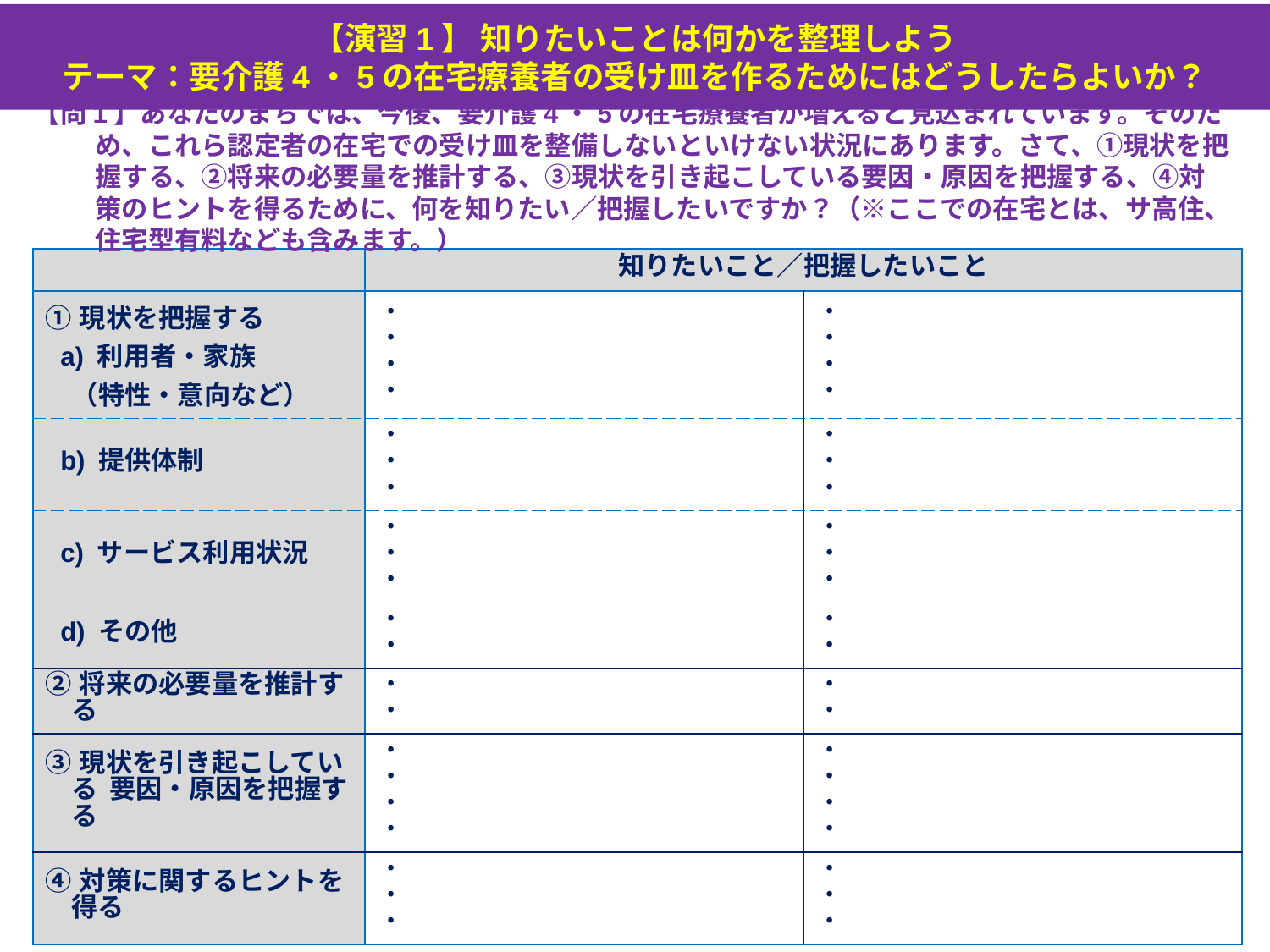

【演習1】 知りたいことは何かを整理しよう
テーマ：要介護4・5の在宅療養者の受け皿を作るためにはどうしたらよいか？
【問1】あなたのまちでは、今後、要介護4・5の在宅療養者が増えると見込まれています。そのため、これら認定者の在宅での受け皿を整備しないといけない状況にあります。さて、①現状を把握する、②将来の必要量を推計する、③現状を引き起こしている要因・原因を把握する、④対策のヒントを得るために、何を知りたい／把握したいですか？（※ここでの在宅とは、サ高住、住宅型有料なども含みます。）
|  | 知りたいこと／把握したいこと |  |
| --- | --- | --- |
| ①現状を把握する　 a) 利用者・家族 　（特性・意向など） | ・ ・ ・ ・ | ・ ・ ・ ・ |
| b) 提供体制 | ・ ・ ・ | ・ ・ ・ |
| c) サービス利用状況 | ・ ・ ・ | ・ ・ ・ |
| d) その他 | ・ ・ | ・ ・ |
| ②将来の必要量を推計する | ・ ・ | ・ ・ |
| ③現状を引き起こしている 要因・原因を把握する | ・ ・ ・ ・ | ・ ・ ・ ・ |
| ④対策に関するヒントを得る | ・ ・ ・ | ・ ・ ・ |